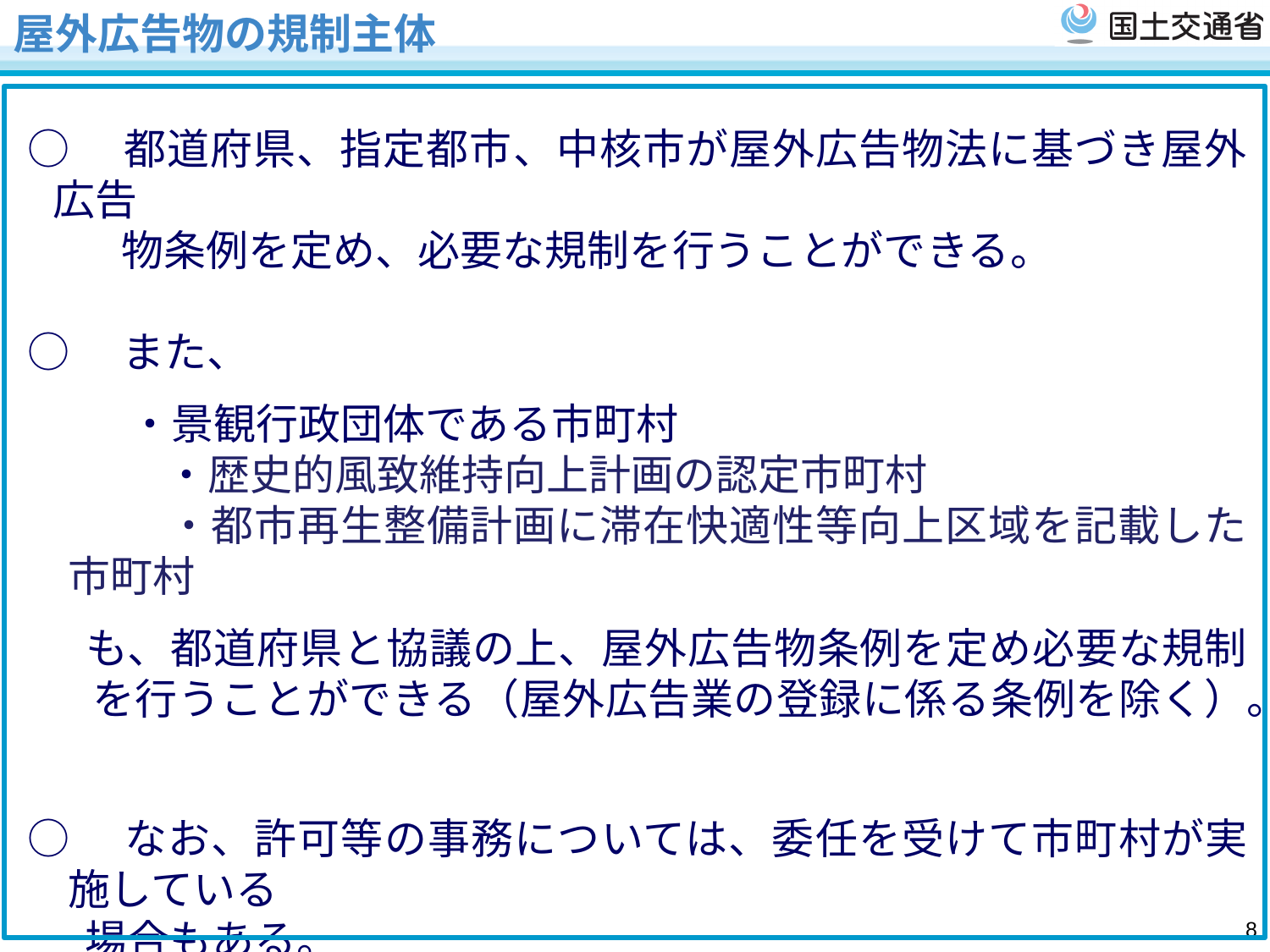

# 屋外広告物の規制主体

○　都道府県、指定都市、中核市が屋外広告物法に基づき屋外広告
　　 物条例を定め、必要な規制を行うことができる。

○　また、
    　・景観行政団体である市町村
　　　・歴史的風致維持向上計画の認定市町村
　　　・都市再生整備計画に滞在快適性等向上区域を記載した市町村
           も、都道府県と協議の上、屋外広告物条例を定め必要な規制を行うことができる（屋外広告業の登録に係る条例を除く）。

○　なお、許可等の事務については、委任を受けて市町村が実施している
     場合もある。
8